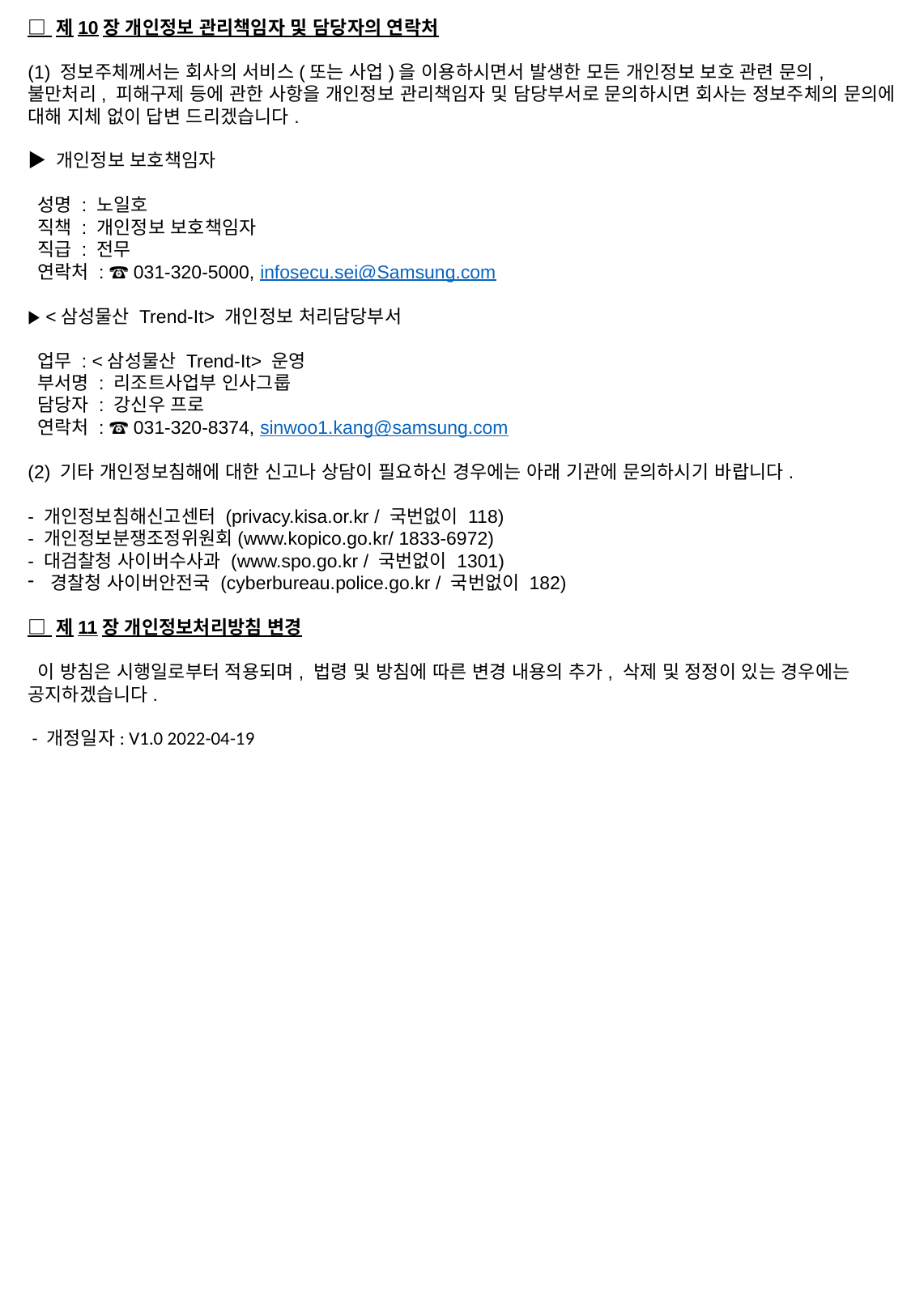

□ 제10장 개인정보 관리책임자 및 담당자의 연락처

(1) 정보주체께서는 회사의 서비스(또는 사업)을 이용하시면서 발생한 모든 개인정보 보호 관련 문의, 불만처리, 피해구제 등에 관한 사항을 개인정보 관리책임자 및 담당부서로 문의하시면 회사는 정보주체의 문의에 대해 지체 없이 답변 드리겠습니다.

▶ 개인정보 보호책임자

 성명 : 노일호
 직책 : 개인정보 보호책임자
 직급 : 전무
 연락처 : ☎ 031-320-5000, infosecu.sei@Samsung.com

▶ <삼성물산 Trend-It> 개인정보 처리담당부서

 업무 : <삼성물산 Trend-It> 운영
 부서명 : 리조트사업부 인사그룹
 담당자 : 강신우 프로
 연락처 : ☎ 031-320-8374, sinwoo1.kang@samsung.com

(2) 기타 개인정보침해에 대한 신고나 상담이 필요하신 경우에는 아래 기관에 문의하시기 바랍니다.

- 개인정보침해신고센터 (privacy.kisa.or.kr / 국번없이 118)
- 개인정보분쟁조정위원회(www.kopico.go.kr/ 1833-6972)
- 대검찰청 사이버수사과 (www.spo.go.kr / 국번없이 1301)
경찰청 사이버안전국 (cyberbureau.police.go.kr / 국번없이 182)

□ 제11장 개인정보처리방침 변경

 이 방침은 시행일로부터 적용되며, 법령 및 방침에 따른 변경 내용의 추가, 삭제 및 정정이 있는 경우에는 공지하겠습니다.

 - 개정일자: V1.0 2022-04-19